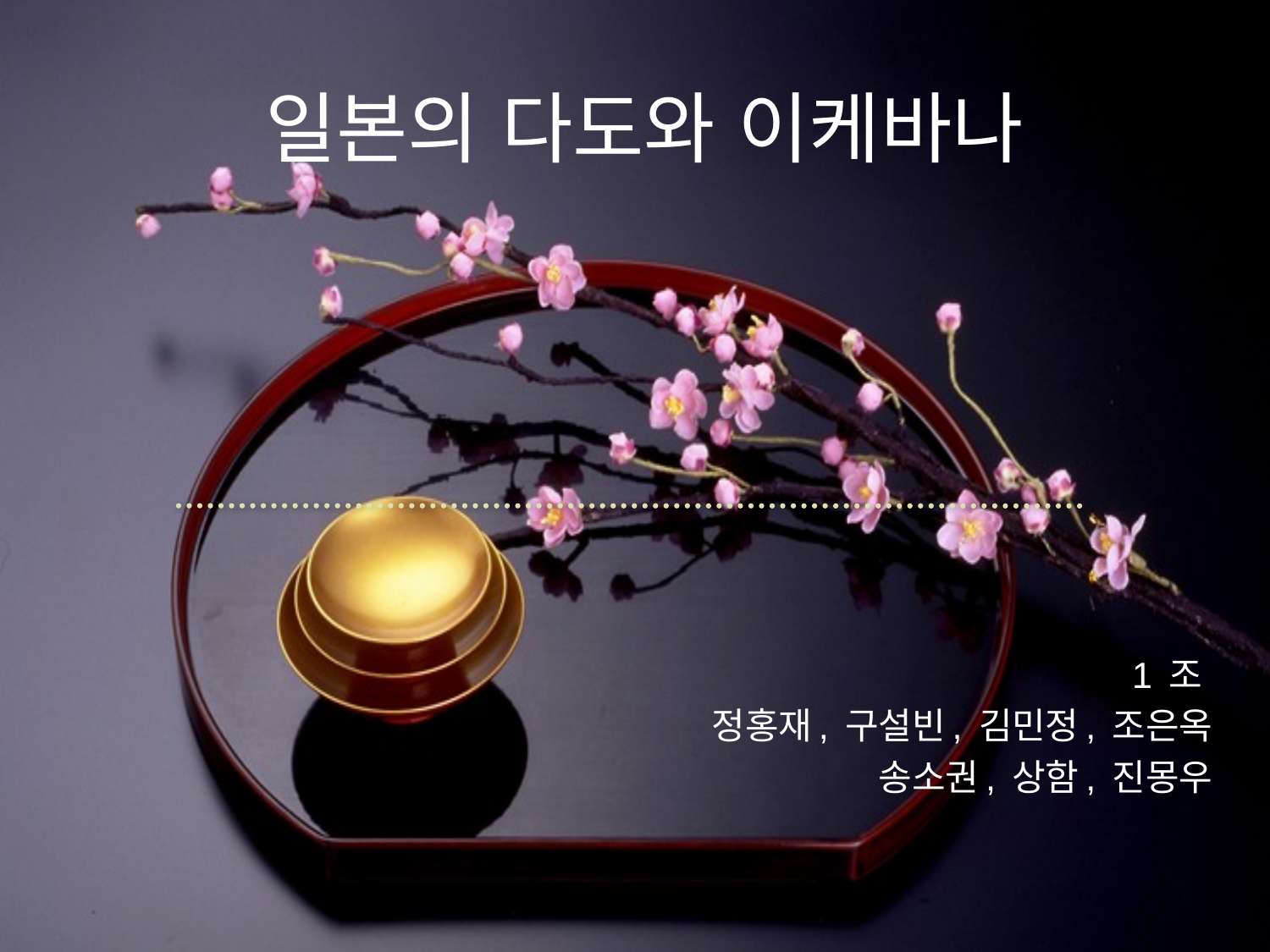

# 일본의 다도와 이케바나
1 조
정홍재, 구설빈, 김민정, 조은옥
송소권, 상함, 진몽우